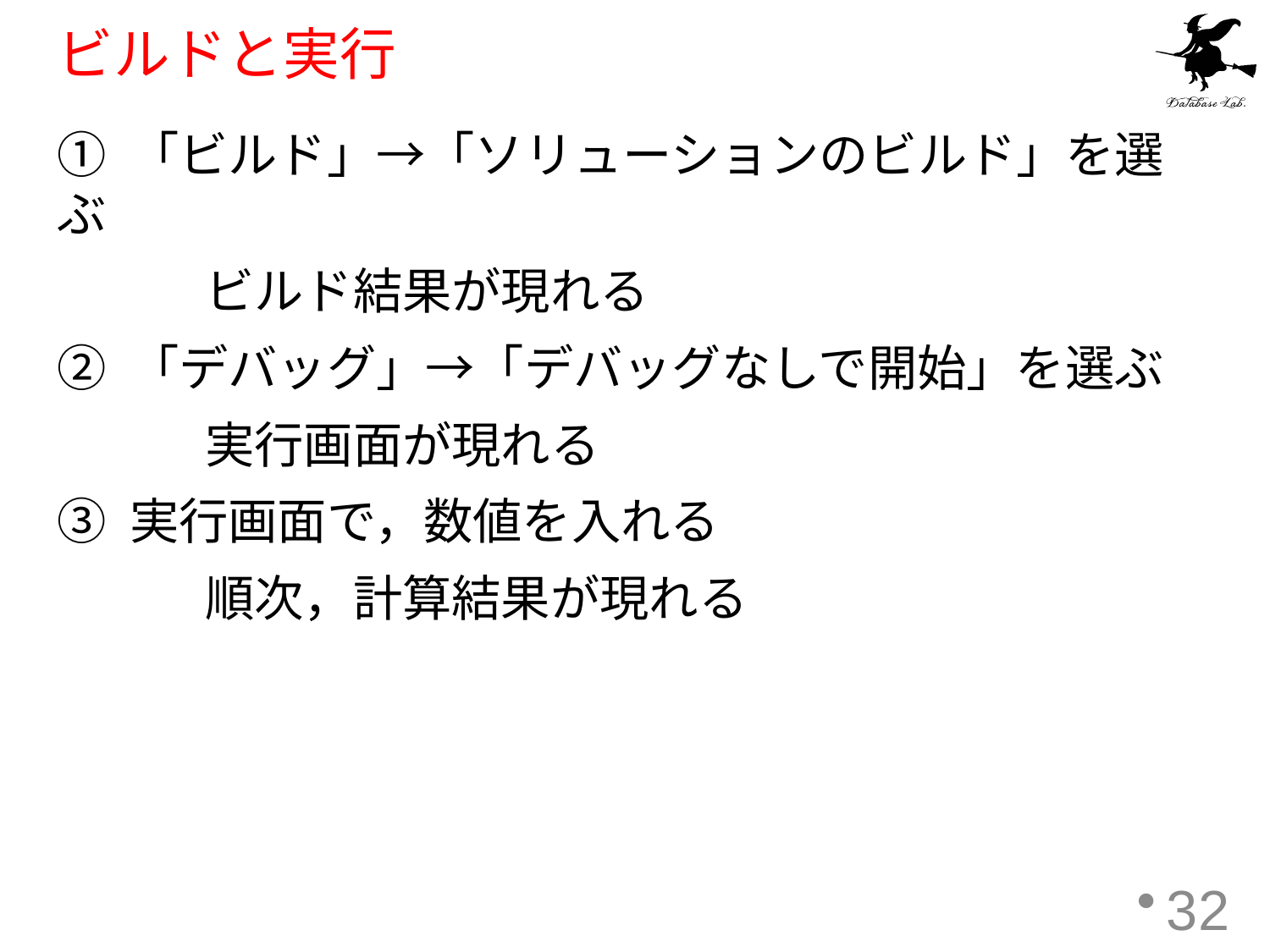

# ビルドと実行
① 「ビルド」→「ソリューションのビルド」を選ぶ
　　　ビルド結果が現れる
② 「デバッグ」→「デバッグなしで開始」を選ぶ
　　　実行画面が現れる
③ 実行画面で，数値を入れる
　　　順次，計算結果が現れる

32